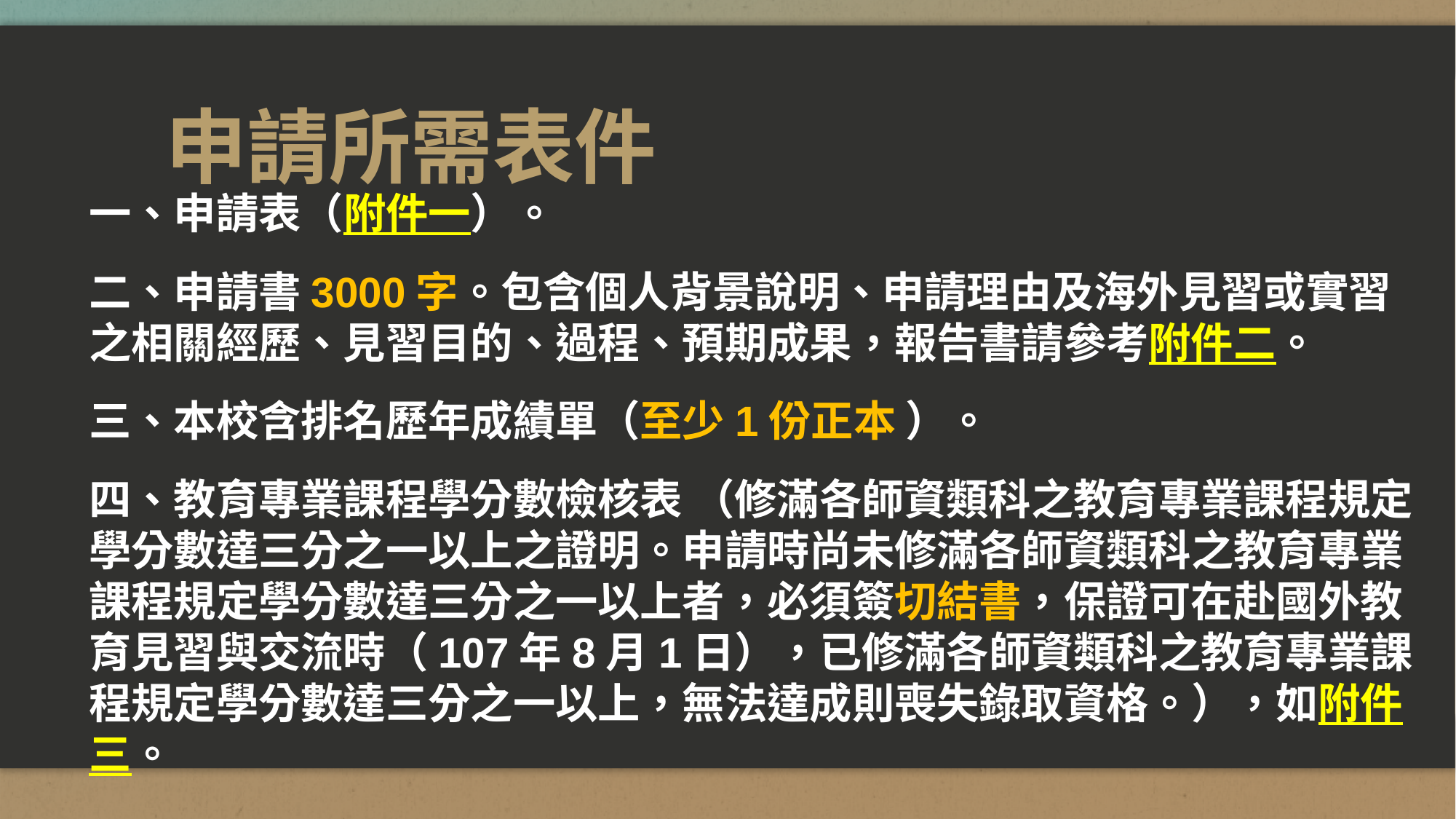

# 申請所需表件
一、申請表（附件一）。
二、申請書3000字。包含個人背景說明、申請理由及海外見習或實習之相關經歷、見習目的、過程、預期成果，報告書請參考附件二。
三、本校含排名歷年成績單（至少1份正本 ）。
四、教育專業課程學分數檢核表 （修滿各師資類科之教育專業課程規定學分數達三分之一以上之證明。申請時尚未修滿各師資類科之教育專業課程規定學分數達三分之一以上者，必須簽切結書，保證可在赴國外教育見習與交流時（107年8月1日），已修滿各師資類科之教育專業課程規定學分數達三分之一以上，無法達成則喪失錄取資格。），如附件三。